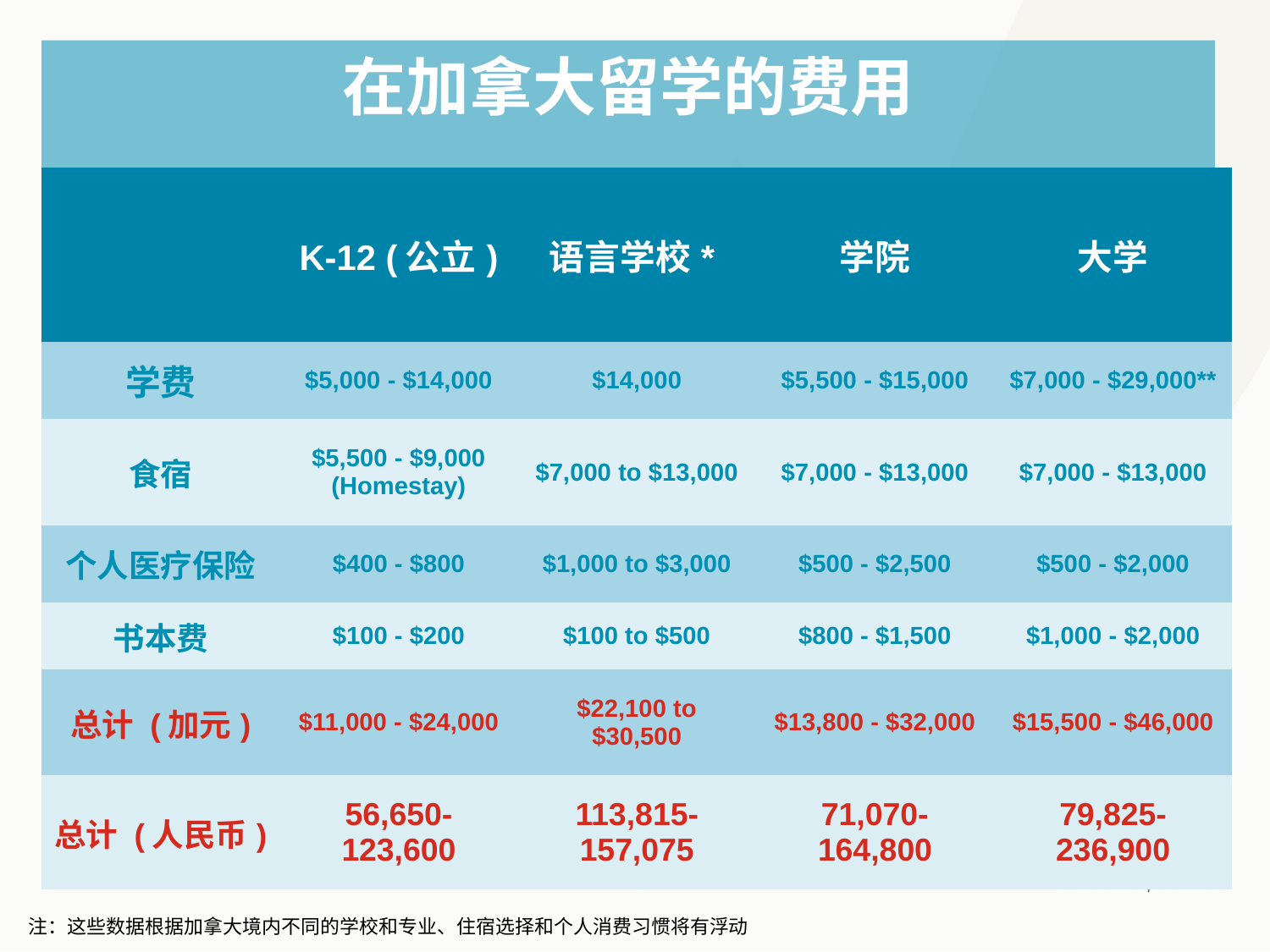

#
在加拿大留学的费用
|  | K-12 (公立) | 语言学校\* | 学院 | 大学 |
| --- | --- | --- | --- | --- |
| 学费 | $5,000 - $14,000 | $14,000 | $5,500 - $15,000 | $7,000 - $29,000\*\* |
| 食宿 | $5,500 - $9,000 (Homestay) | $7,000 to $13,000 | $7,000 - $13,000 | $7,000 - $13,000 |
| 个人医疗保险 | $400 - $800 | $1,000 to $3,000 | $500 - $2,500 | $500 - $2,000 |
| 书本费 | $100 - $200 | $100 to $500 | $800 - $1,500 | $1,000 - $2,000 |
| 总计 (加元) | $11,000 - $24,000 | $22,100 to $30,500 | $13,800 - $32,000 | $15,500 - $46,000 |
| 总计 (人民币) | 56,650-123,600 | 113,815-157,075 | 71,070-164,800 | 79,825-236,900 |
注：这些数据根据加拿大境内不同的学校和专业、住宿选择和个人消费习惯将有浮动